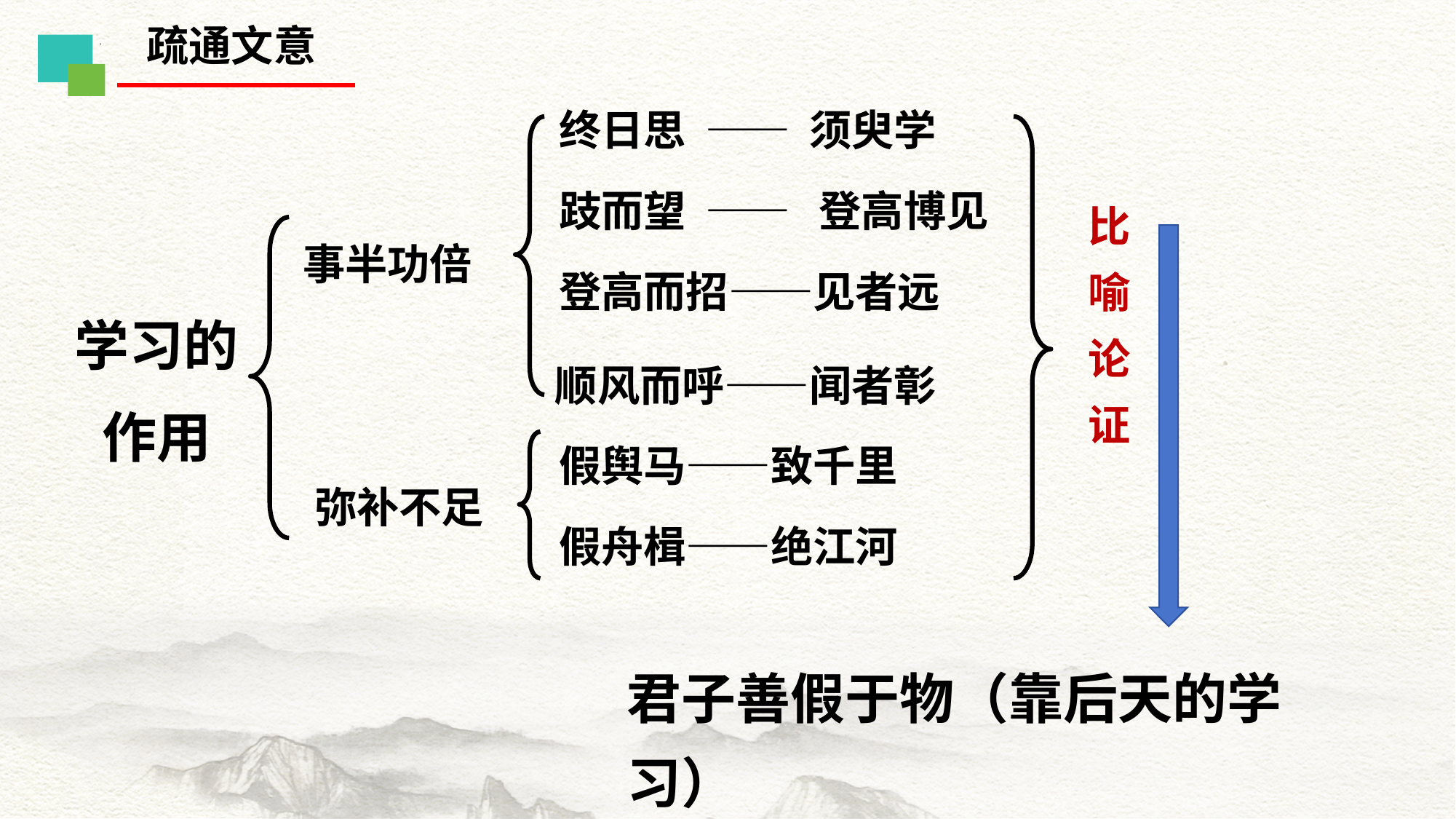

疏通文意

终日思  ——  须臾学

跂而望  ——   登高博见
比喻论证

事半功倍

登高而招——见者远
学习的
作用
顺风而呼——闻者彰

假舆马——致千里
弥补不足
假舟楫——绝江河
君子善假于物（靠后天的学习）